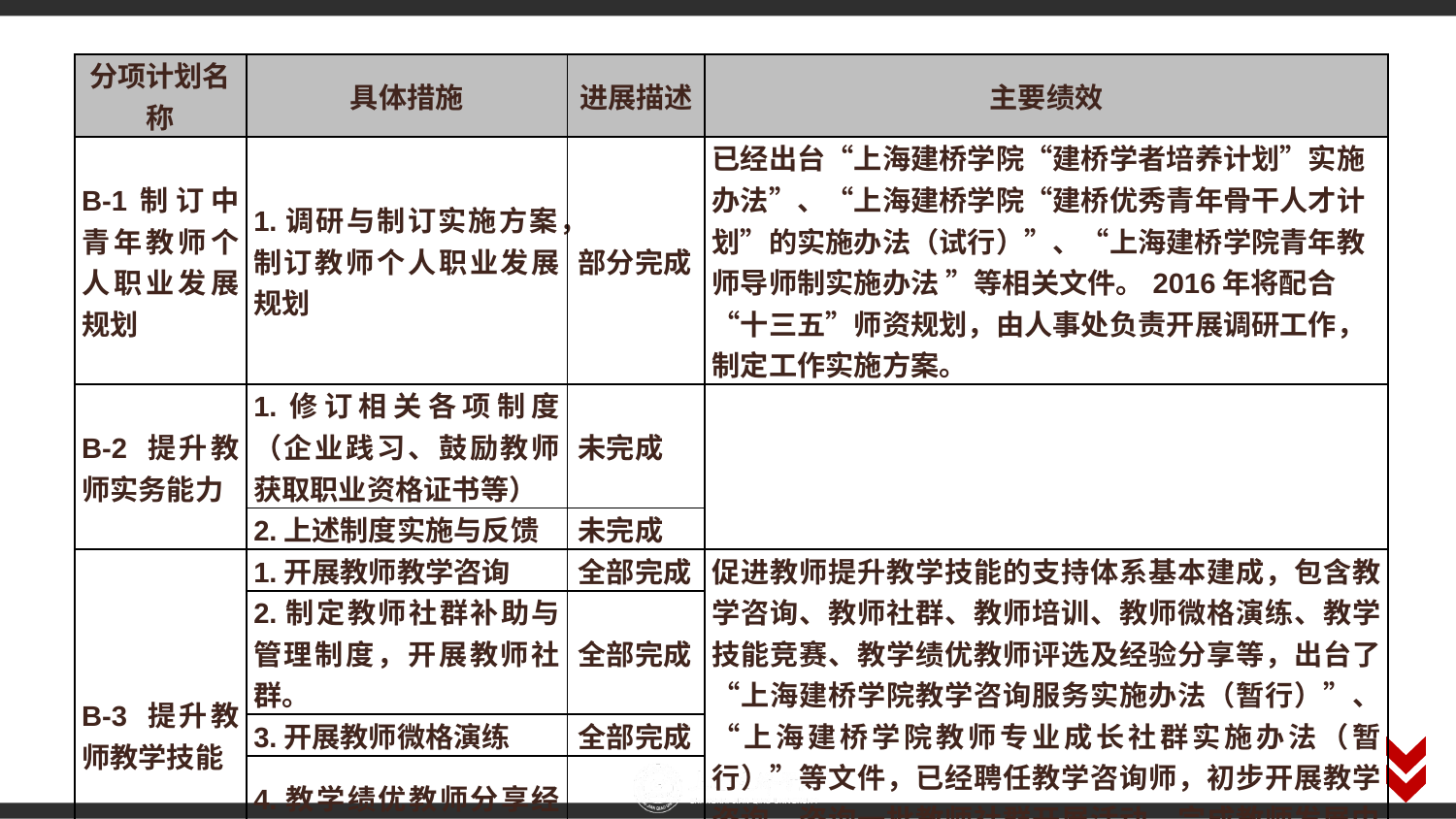

| 分项计划名称 | 具体措施 | 进展描述 | 主要绩效 |
| --- | --- | --- | --- |
| B-1制订中青年教师个人职业发展规划 | 1.调研与制订实施方案，制订教师个人职业发展规划 | 部分完成 | 已经出台“上海建桥学院“建桥学者培养计划”实施办法”、“上海建桥学院“建桥优秀青年骨干人才计划”的实施办法（试行）”、“上海建桥学院青年教师导师制实施办法 ”等相关文件。2016年将配合“十三五”师资规划，由人事处负责开展调研工作，制定工作实施方案。 |
| B-2 提升教师实务能力 | 1.修订相关各项制度（企业践习、鼓励教师获取职业资格证书等） | 未完成 |  |
|  | 2.上述制度实施与反馈 | 未完成 |  |
| B-3 提升教师教学技能 | 1.开展教师教学咨询 | 全部完成 | 促进教师提升教学技能的支持体系基本建成，包含教学咨询、教师社群、教师培训、教师微格演练、教学技能竞赛、教学绩优教师评选及经验分享等，出台了“上海建桥学院教学咨询服务实施办法（暂行）”、“上海建桥学院教师专业成长社群实施办法（暂行）”等文件，已经聘任教学咨询师，初步开展教学咨询，咨询一批教师社群开展活动。完成教师发展中心培训教室专业录播设备的安装。选送教师参与2015年上海市民办高校教师教学竞赛。 |
|  | 2.制定教师社群补助与管理制度，开展教师社群。 | 全部完成 |  |
|  | 3.开展教师微格演练 | 全部完成 |  |
|  | 4.教学绩优教师分享经验并开放课堂给大家观摩 | 全部完成 |  |